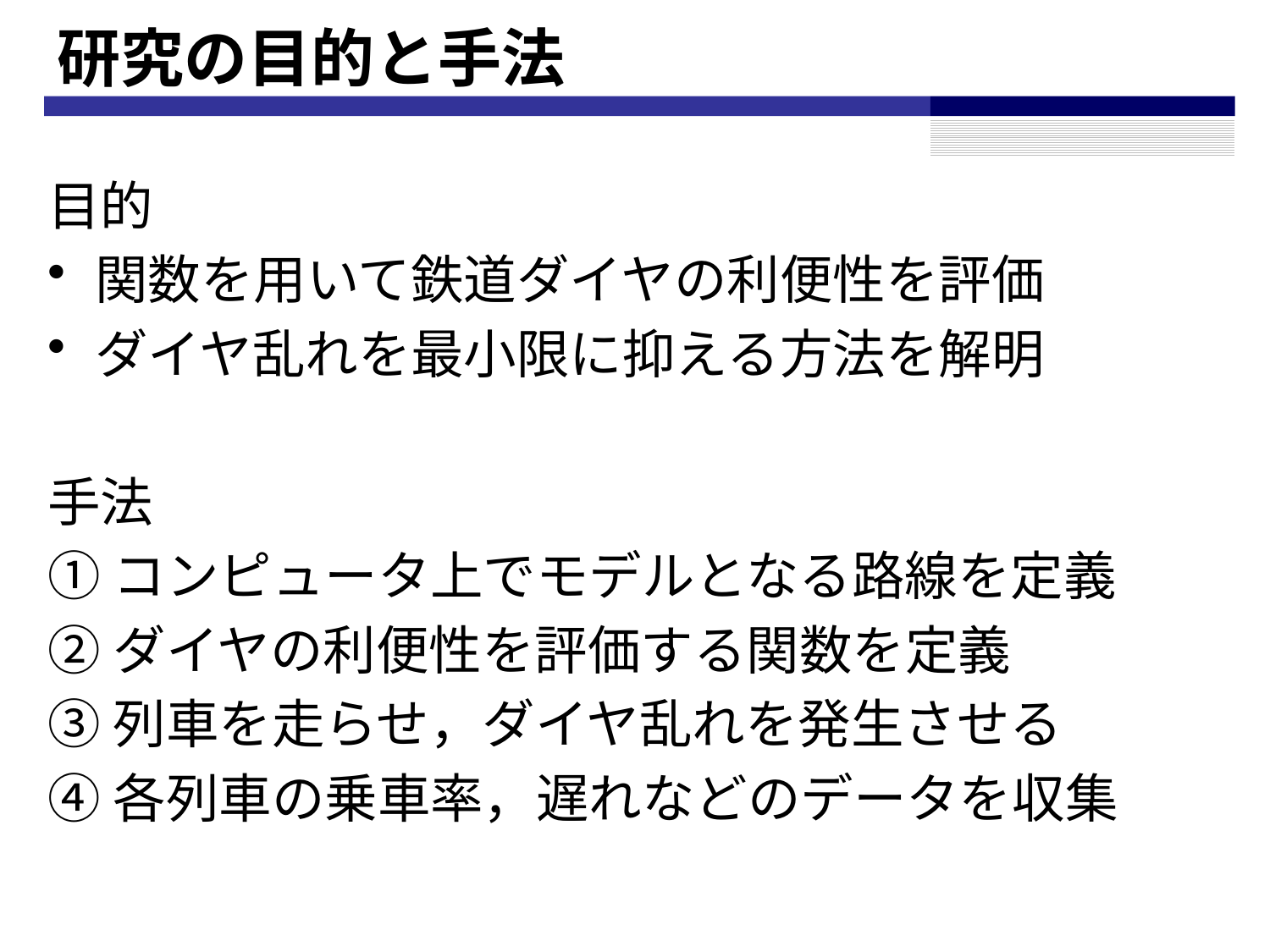

# 研究の目的と手法
目的
関数を用いて鉄道ダイヤの利便性を評価
ダイヤ乱れを最小限に抑える方法を解明

手法
①コンピュータ上でモデルとなる路線を定義
②ダイヤの利便性を評価する関数を定義
③列車を走らせ，ダイヤ乱れを発生させる
④各列車の乗車率，遅れなどのデータを収集